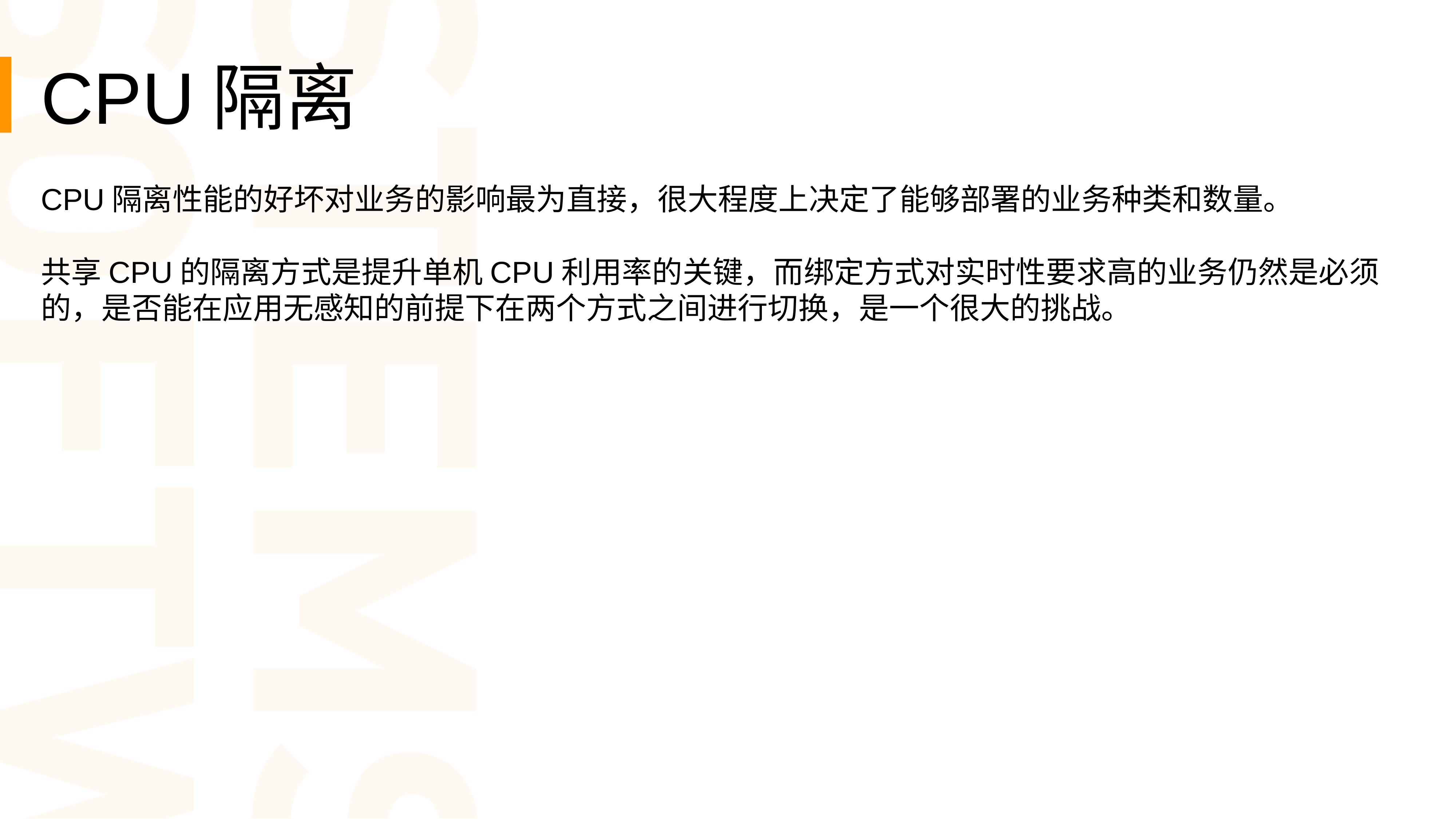

CPU隔离

CPU隔离性能的好坏对业务的影响最为直接，很大程度上决定了能够部署的业务种类和数量。

共享CPU的隔离方式是提升单机CPU利用率的关键，而绑定方式对实时性要求高的业务仍然是必须的，是否能在应用无感知的前提下在两个方式之间进行切换，是一个很大的挑战。